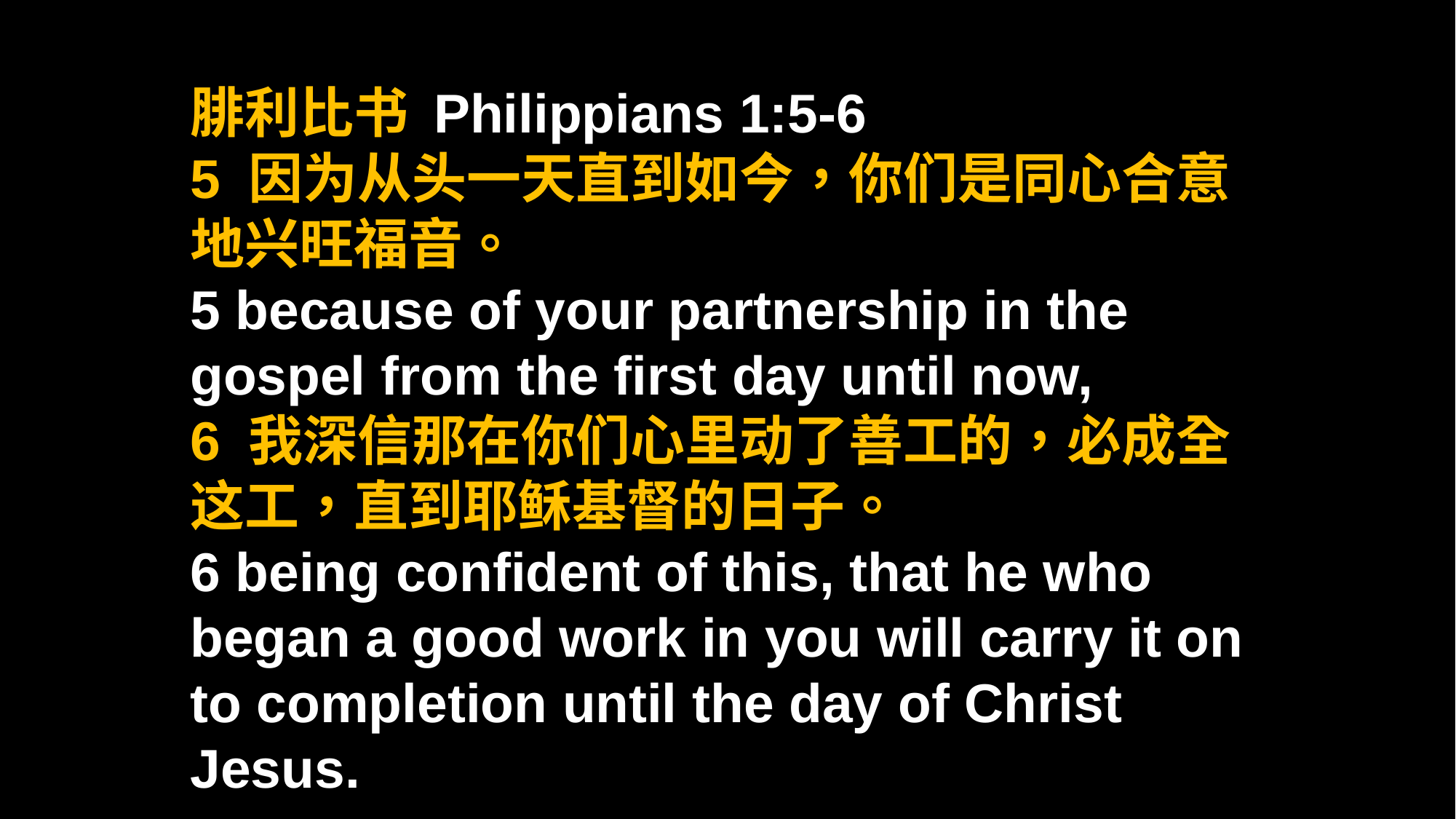

腓利比书 Philippians 1:5-6
5 因为从头一天直到如今，你们是同心合意地兴旺福音。
5 because of your partnership in the gospel from the first day until now,
6 我深信那在你们心里动了善工的，必成全这工，直到耶稣基督的日子。
6 being confident of this, that he who began a good work in you will carry it on to completion until the day of Christ Jesus.